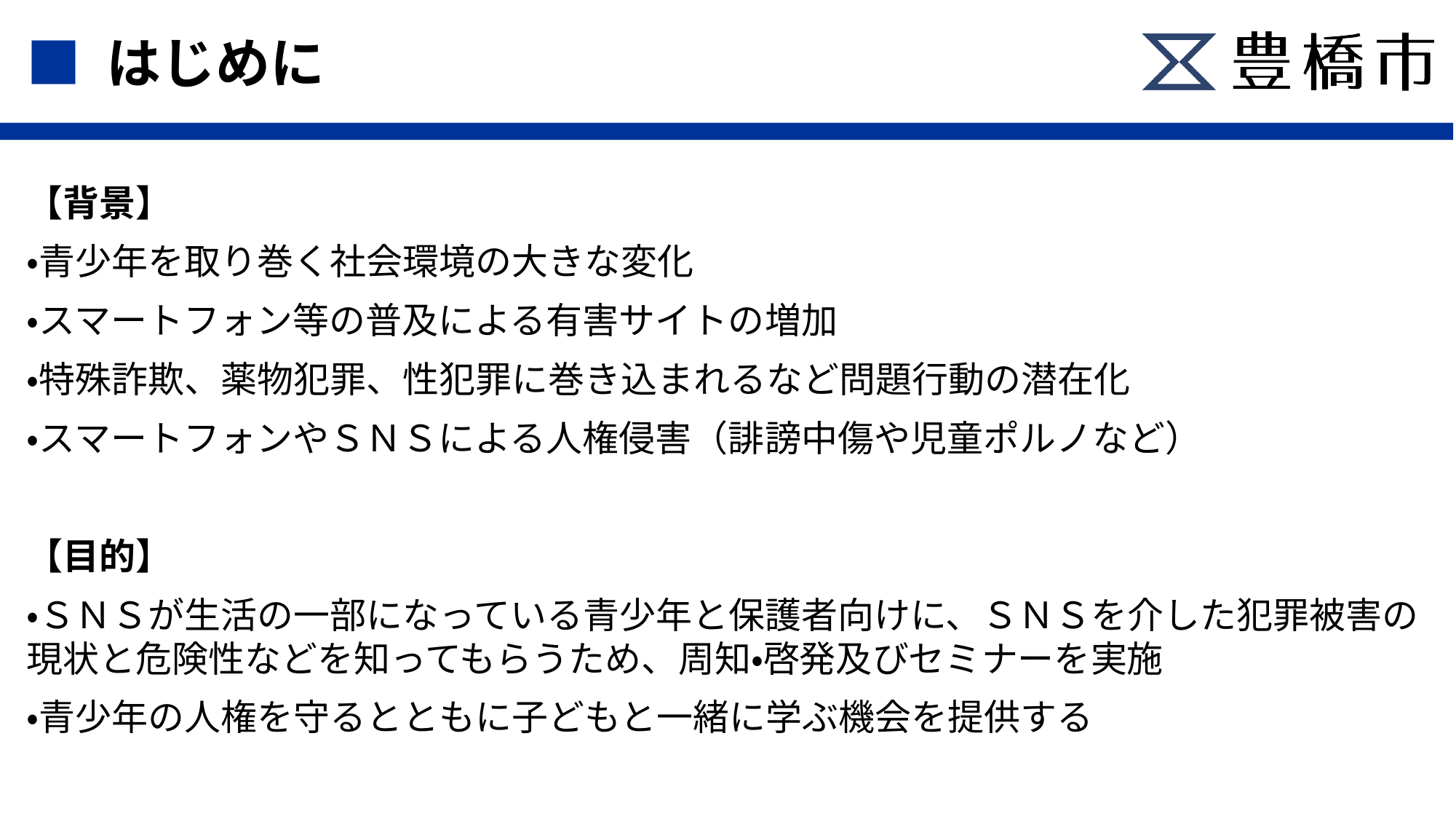

■ はじめに
【背景】
・青少年を取り巻く社会環境の大きな変化
・スマートフォン等の普及による有害サイトの増加
・特殊詐欺、薬物犯罪、性犯罪に巻き込まれるなど問題行動の潜在化
・スマートフォンやＳＮＳによる人権侵害（誹謗中傷や児童ポルノなど）

【目的】
・ＳＮＳが生活の一部になっている青少年と保護者向けに、ＳＮＳを介した犯罪被害の現状と危険性などを知ってもらうため、周知・啓発及びセミナーを実施
・青少年の人権を守るとともに子どもと一緒に学ぶ機会を提供する